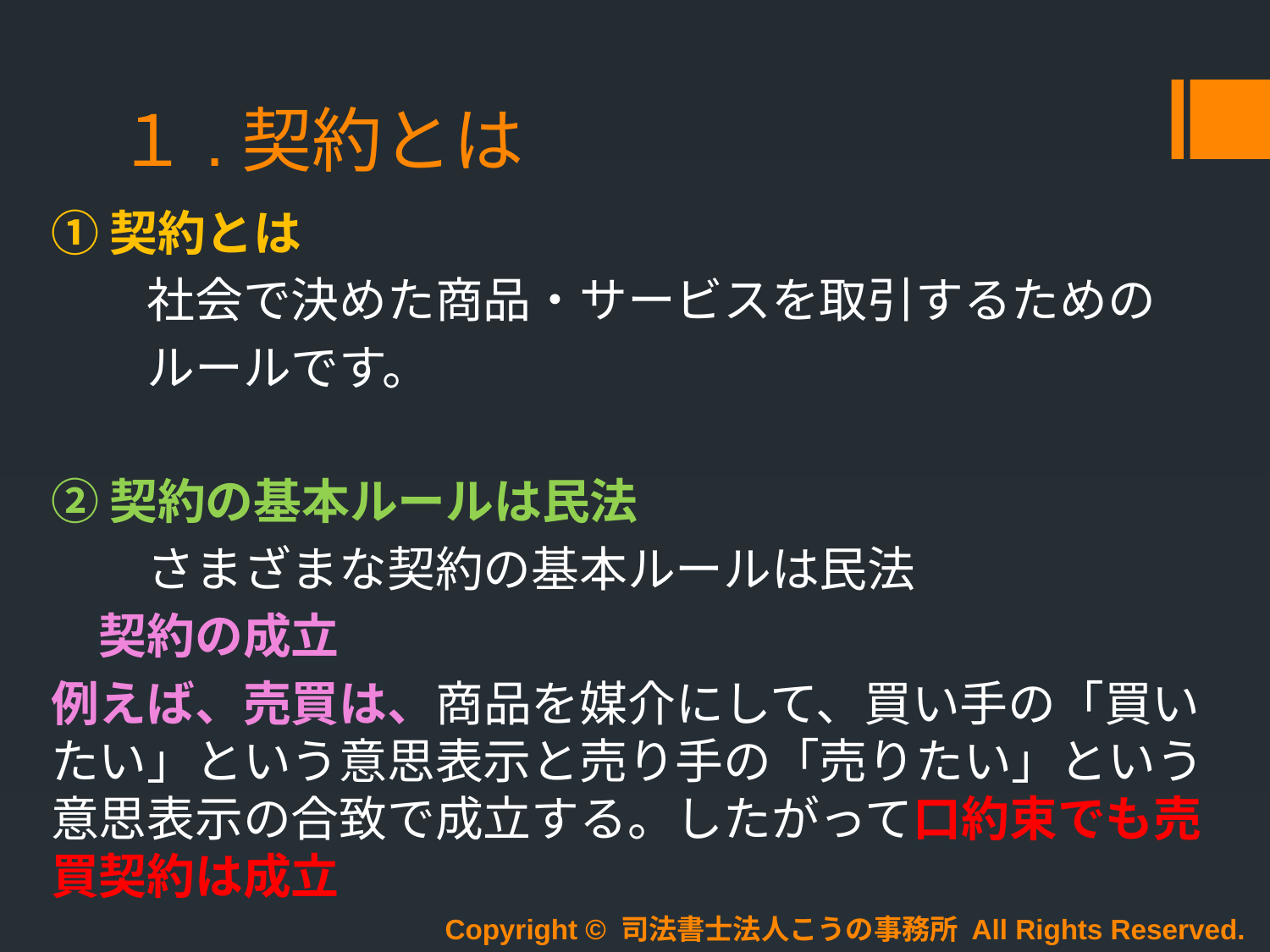

# １.契約とは
①契約とは
　　社会で決めた商品・サービスを取引するための
　　ルールです。

②契約の基本ルールは民法
　　さまざまな契約の基本ルールは民法
　契約の成立
例えば、売買は、商品を媒介にして、買い手の「買いたい」という意思表示と売り手の「売りたい」という意思表示の合致で成立する。したがって口約束でも売買契約は成立

Copyright © 司法書士法人こうの事務所 All Rights Reserved.